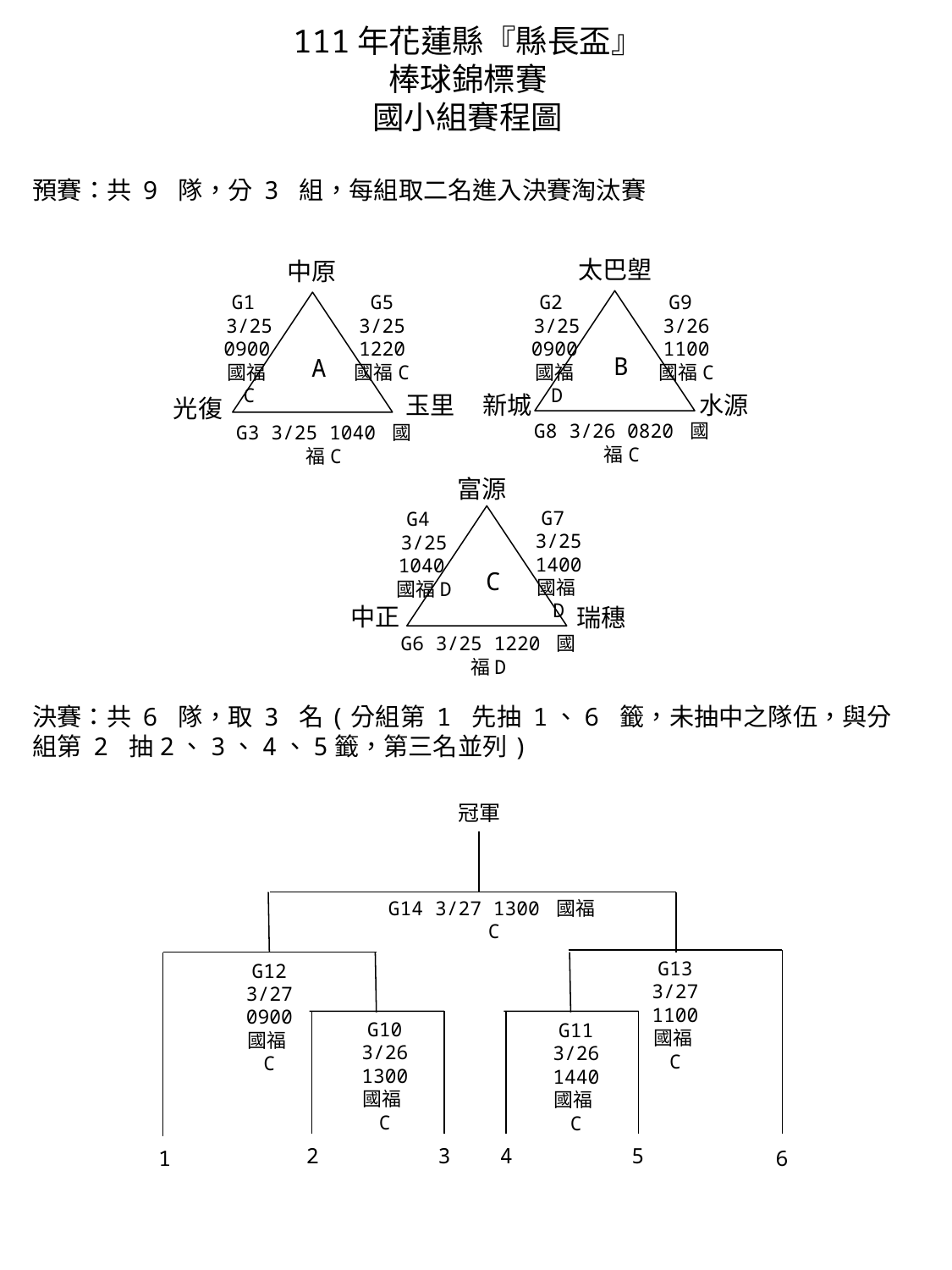

111年花蓮縣『縣長盃』
棒球錦標賽
國小組賽程圖
預賽：共 9 隊，分 3 組，每組取二名進入決賽淘汰賽
太巴塱
中原
G1  3/25
0900國福C
G5
3/25
1220
國福C
G2  3/25
0900國福D
G9  3/26
1100
國福C

B
A
 玉里
新城
水源
光復
G8 3/26 0820 國福C
G3 3/25 1040 國福C
富源
G7  3/25
1400
國福D
G4  3/25
1040國福D

C
中正
瑞穗
G6 3/25 1220 國福D
決賽：共 6 隊，取 3 名(分組第 1 先抽 1、6 籤，未抽中之隊伍，與分組第 2 抽2、3、4、5籤，第三名並列)

冠軍
G14 3/27 1300 國福C
G13
3/27
1100
國福C
G12
3/27
0900
國福C
G10
3/26
1300
國福C

G11
3/26
1440
國福C
5
4
3
2
1
6